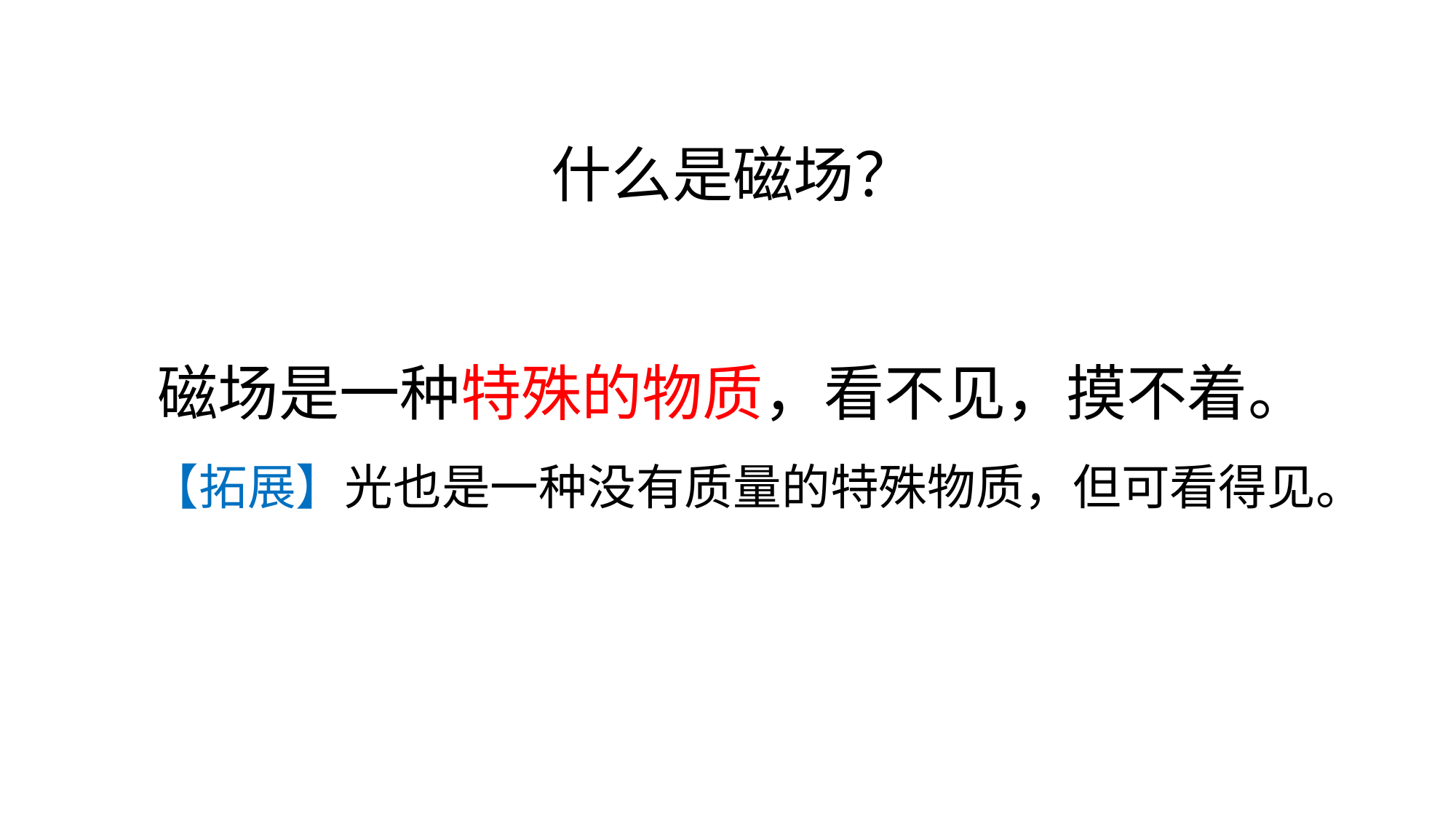

什么是磁场？

磁场是一种特殊的物质，看不见，摸不着。
【拓展】光也是一种没有质量的特殊物质，但可看得见。